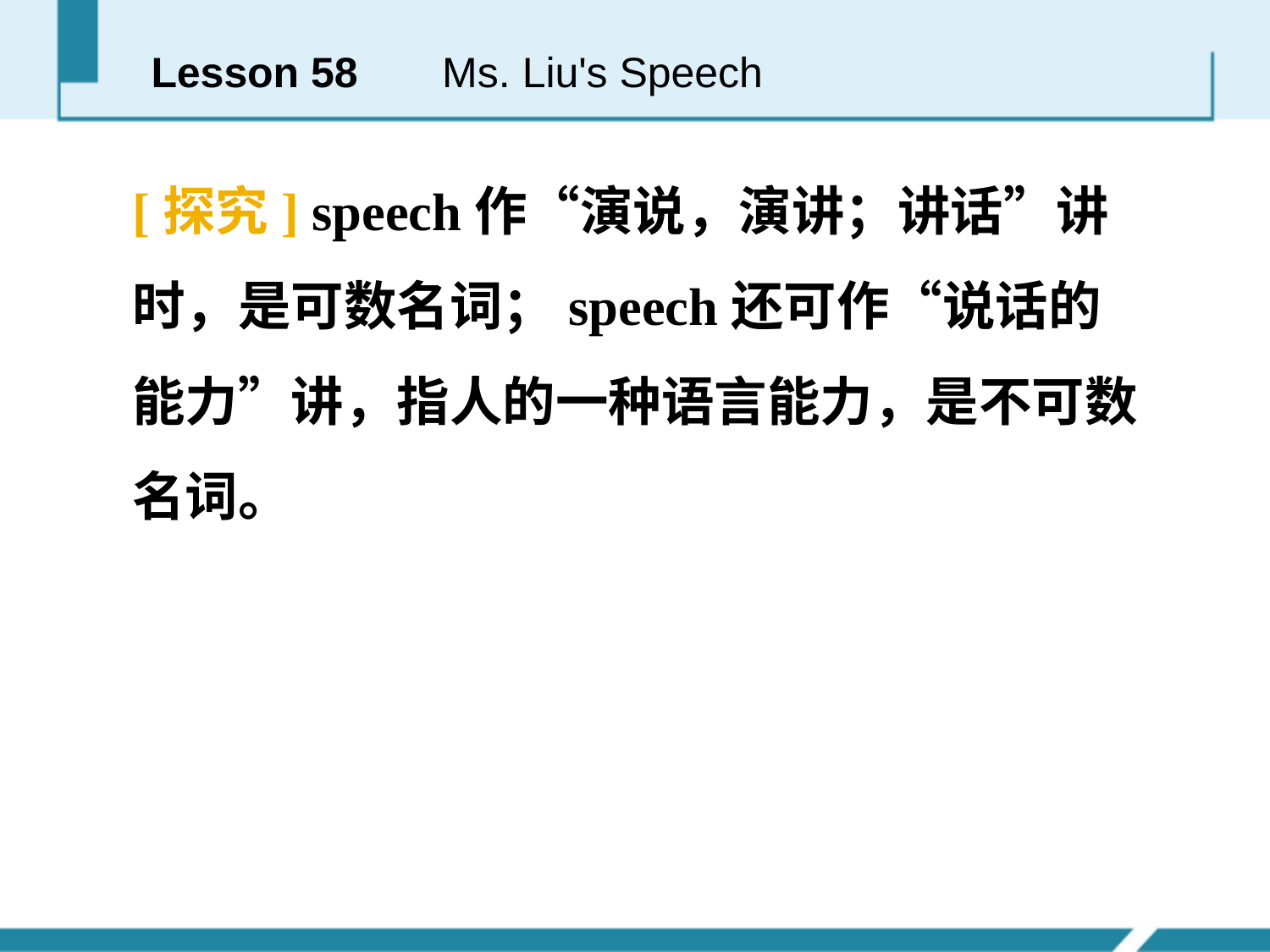

Lesson 58 　 Ms. Liu's Speech

[探究] speech作“演说，演讲；讲话”讲时，是可数名词；speech还可作“说话的能力”讲，指人的一种语言能力，是不可数名词。